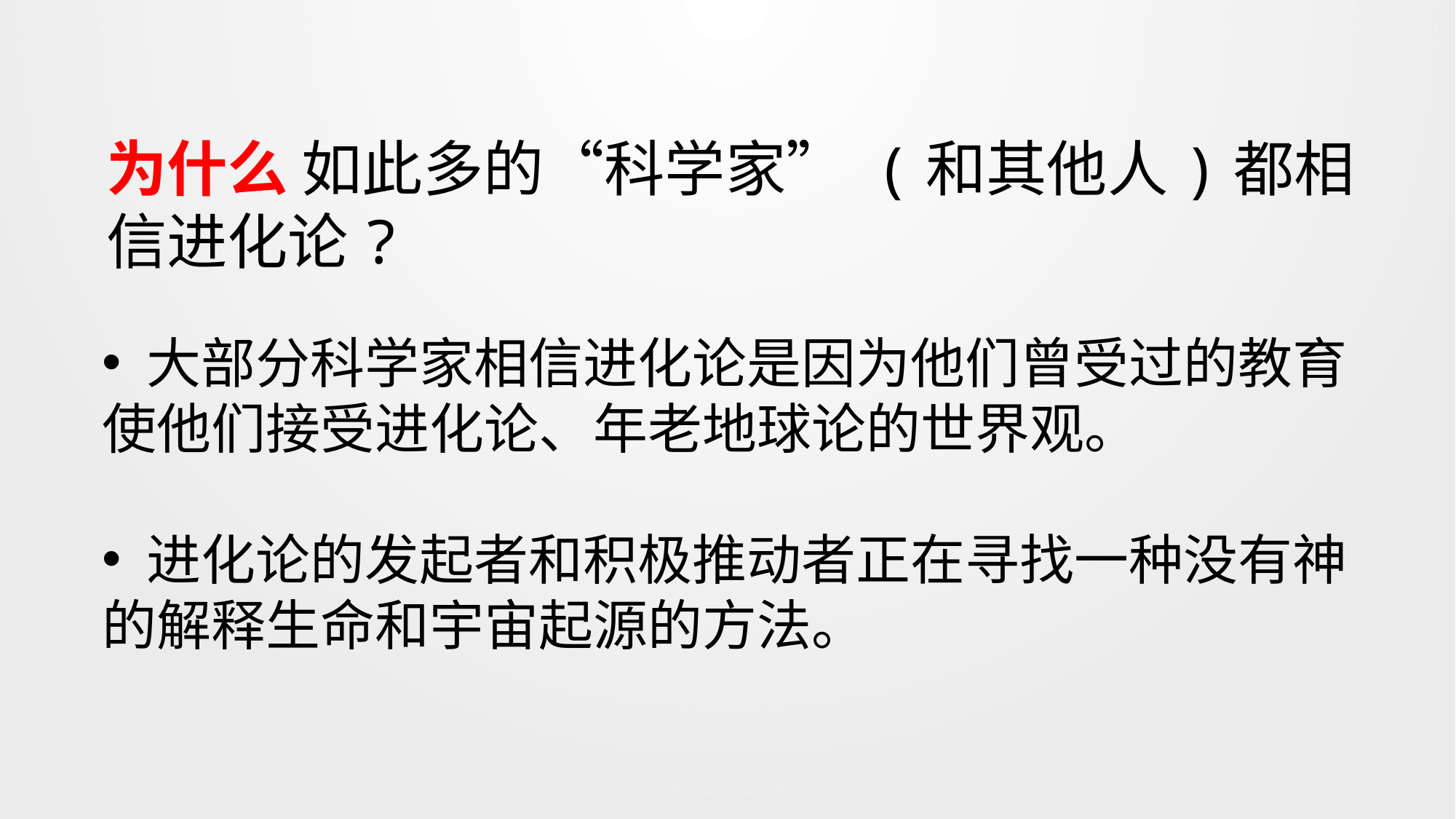

为什么 如此多的“科学家” (和其他人)都相信进化论?
 大部分科学家相信进化论是因为他们曾受过的教育使他们接受进化论、年老地球论的世界观。

 进化论的发起者和积极推动者正在寻找一种没有神的解释生命和宇宙起源的方法。